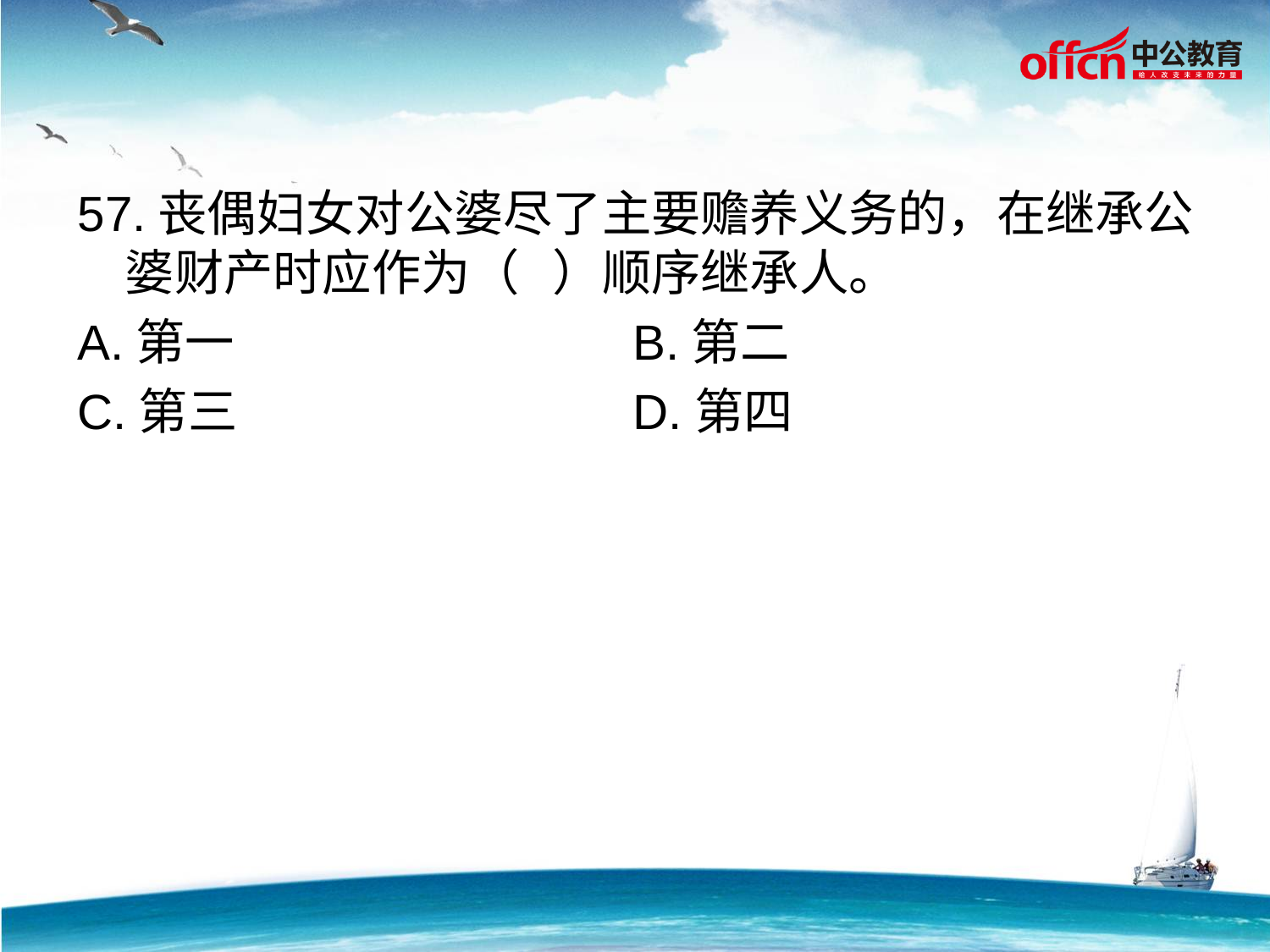

57.丧偶妇女对公婆尽了主要赡养义务的，在继承公婆财产时应作为（   ）顺序继承人。
A.第一				B.第二
C.第三				D.第四